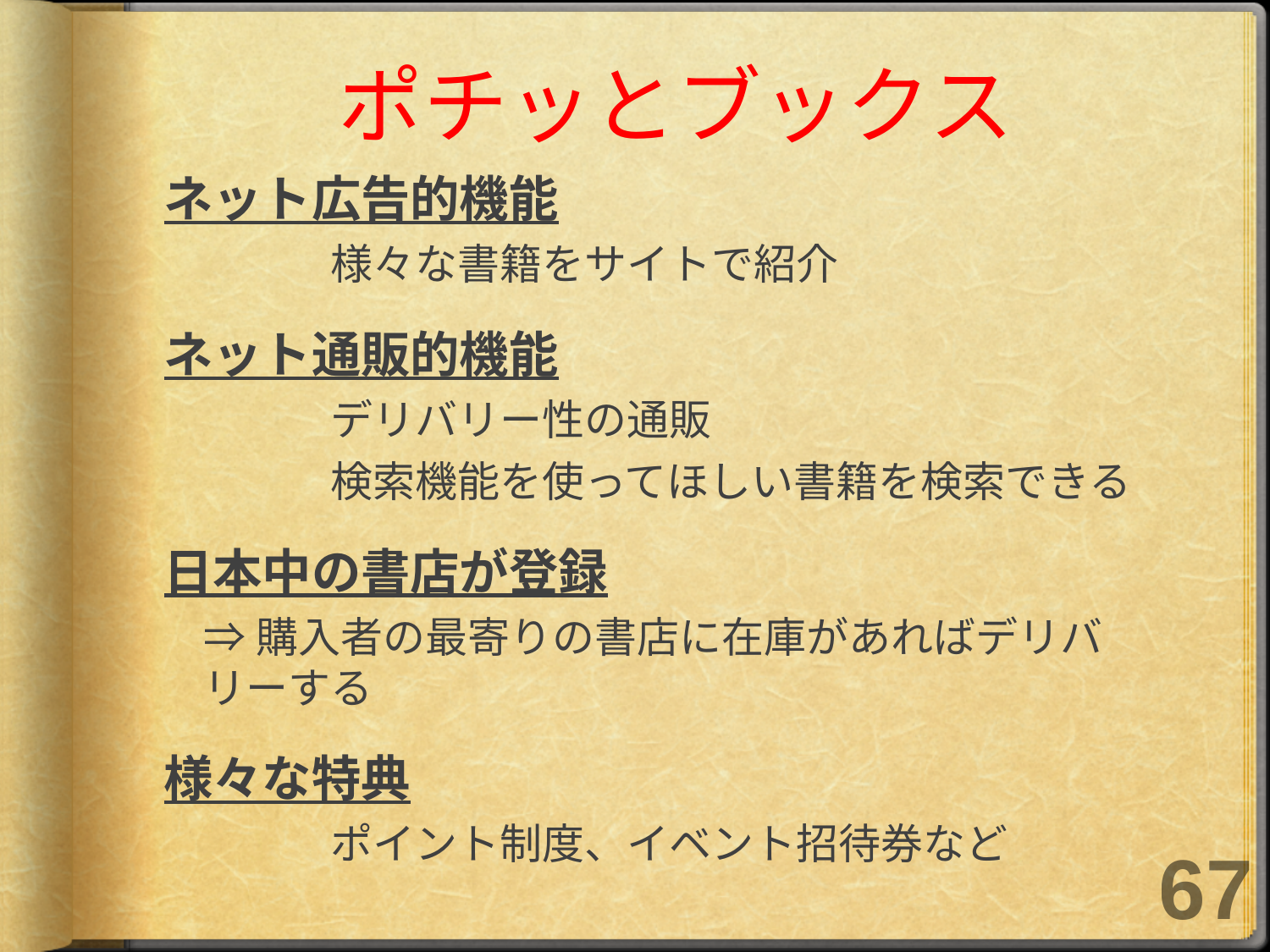

ポチッとブックス
ネット広告的機能
	様々な書籍をサイトで紹介
ネット通販的機能
	デリバリー性の通販
	検索機能を使ってほしい書籍を検索できる
日本中の書店が登録
⇒購入者の最寄りの書店に在庫があればデリバリーする
様々な特典
	ポイント制度、イベント招待券など
67